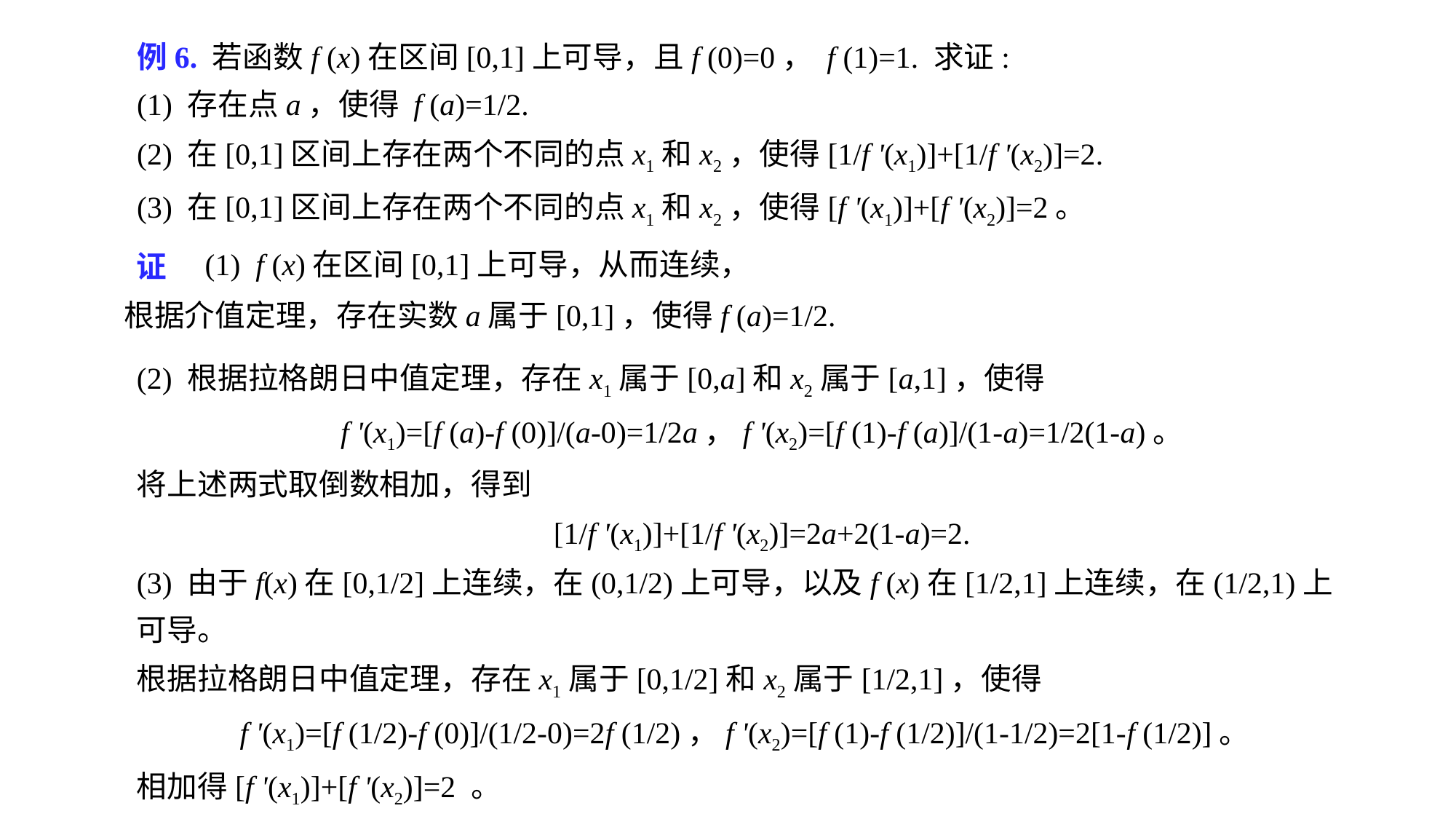

# 例6. 若函数f (x)在区间[0,1]上可导，且f (0)=0， f (1)=1. 求证: (1) 存在点a，使得 f (a)=1/2. (2) 在[0,1]区间上存在两个不同的点x1和x2，使得[1/f '(x1)]+[1/f '(x2)]=2. (3) 在[0,1]区间上存在两个不同的点x1和x2，使得[f '(x1)]+[f '(x2)]=2。
(1)  f (x)在区间[0,1]上可导，从而连续，
证
根据介值定理，存在实数a属于[0,1]，使得f (a)=1/2.
(2) 根据拉格朗日中值定理，存在x1属于[0,a]和x2属于[a,1]，使得
f '(x1)=[f (a)-f (0)]/(a-0)=1/2a，f '(x2)=[f (1)-f (a)]/(1-a)=1/2(1-a)。
将上述两式取倒数相加，得到
[1/f '(x1)]+[1/f '(x2)]=2a+2(1-a)=2.
(3) 由于f(x)在[0,1/2]上连续，在(0,1/2)上可导，以及f (x)在[1/2,1]上连续，在(1/2,1)上可导。
根据拉格朗日中值定理，存在x1属于[0,1/2]和x2属于[1/2,1]，使得
f '(x1)=[f (1/2)-f (0)]/(1/2-0)=2f (1/2)，f '(x2)=[f (1)-f (1/2)]/(1-1/2)=2[1-f (1/2)]。
相加得[f '(x1)]+[f '(x2)]=2 。